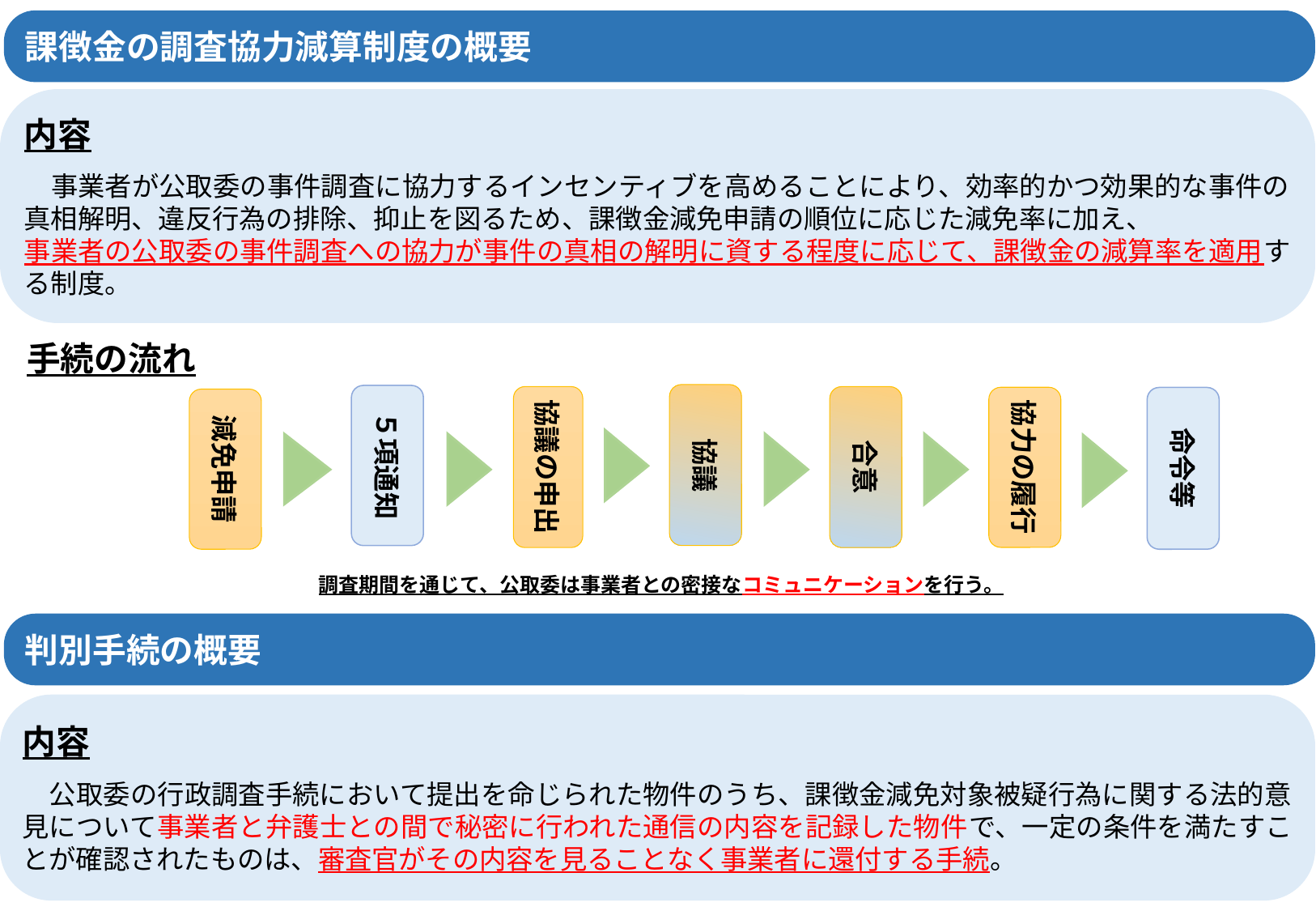

課徴金の調査協力減算制度の概要
内容

　事業者が公取委の事件調査に協力するインセンティブを高めることにより、効率的かつ効果的な事件の真相解明、違反行為の排除、抑止を図るため、課徴金減免申請の順位に応じた減免率に加え、
事業者の公取委の事件調査への協力が事件の真相の解明に資する程度に応じて、課徴金の減算率を適用する制度。
手続の流れ
協議
５項通知
協議の申出
合意
協力の履行
命令等
減免申請

調査期間を通じて、公取委は事業者との密接なコミュニケーションを行う。
判別手続の概要
内容

　公取委の行政調査手続において提出を命じられた物件のうち、課徴金減免対象被疑行為に関する法的意見について事業者と弁護士との間で秘密に行われた通信の内容を記録した物件で、一定の条件を満たすことが確認されたものは、審査官がその内容を見ることなく事業者に還付する手続。